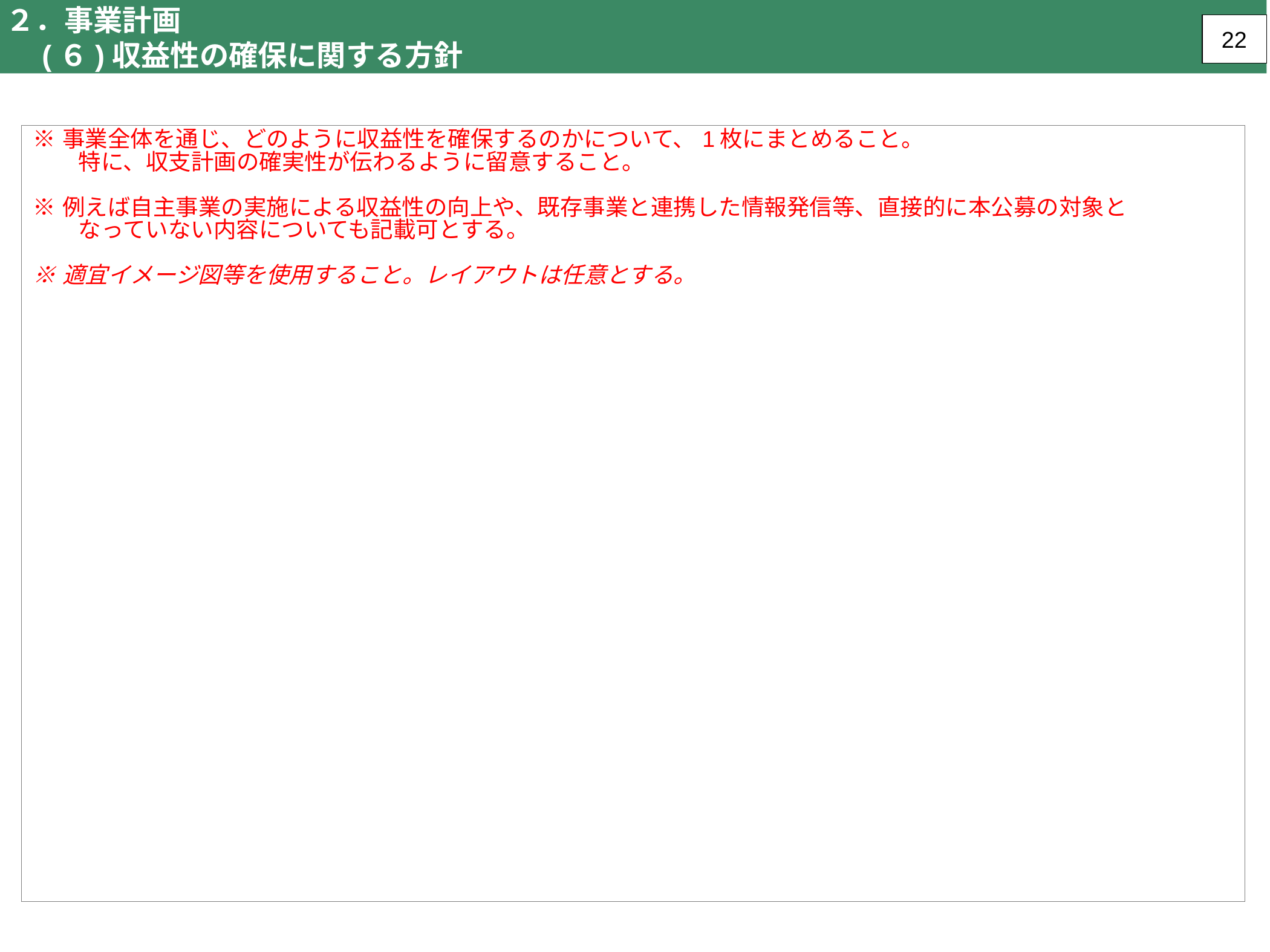

２．事業計画
　(６)収益性の確保に関する方針
22
| ※事業全体を通じ、どのように収益性を確保するのかについて、1枚にまとめること。 　　特に、収支計画の確実性が伝わるように留意すること。 ※例えば自主事業の実施による収益性の向上や、既存事業と連携した情報発信等、直接的に本公募の対象と 　　なっていない内容についても記載可とする。 ※適宜イメージ図等を使用すること。レイアウトは任意とする。 |
| --- |